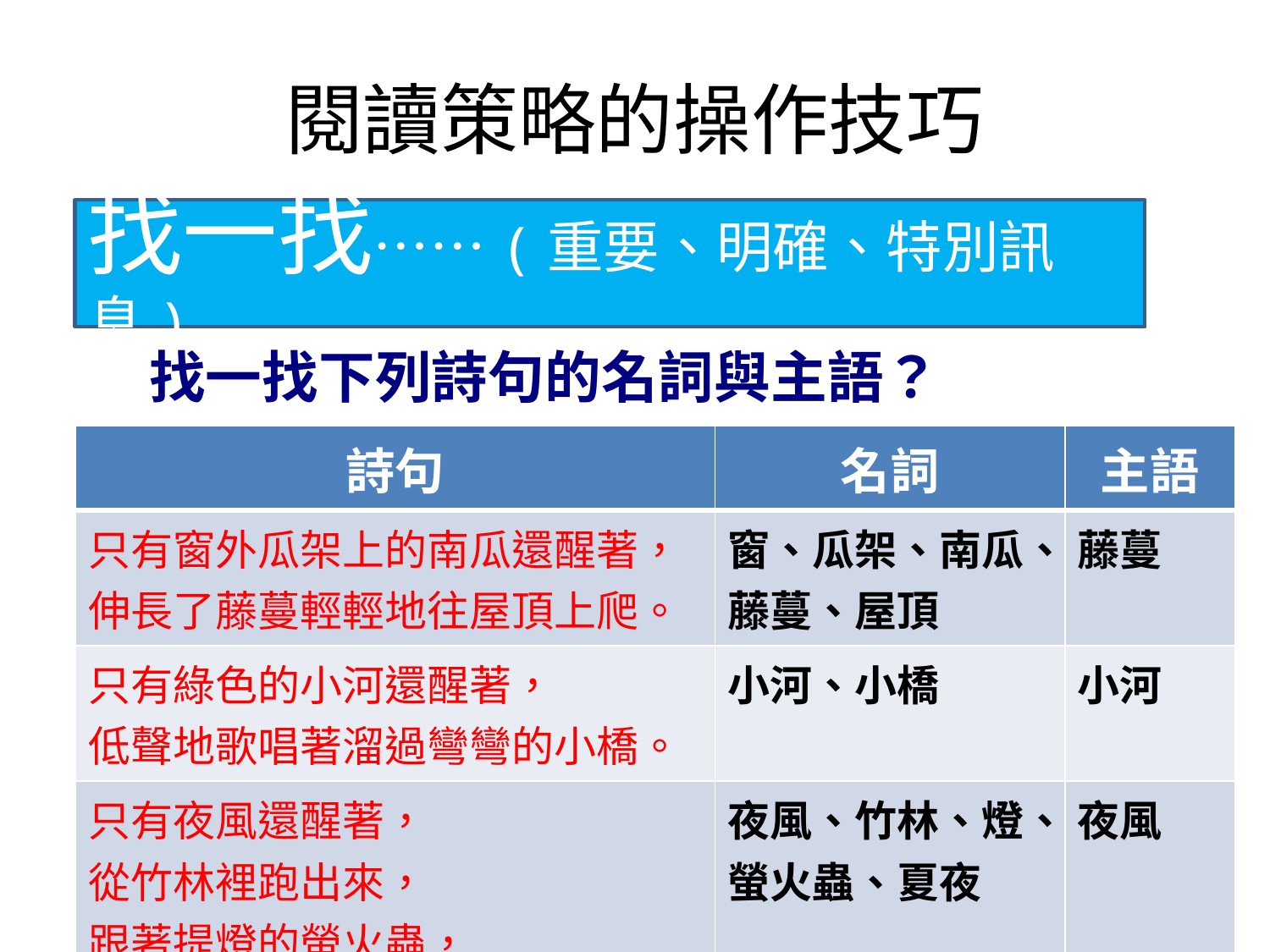

# 閱讀策略的操作技巧
找一找……(重要、明確、特別訊息)
    找一找下列詩句的名詞與主語？
| 詩句 | 名詞 | 主語 |
| --- | --- | --- |
| 只有窗外瓜架上的南瓜還醒著， 伸長了藤蔓輕輕地往屋頂上爬。 | 窗、瓜架、南瓜、藤蔓、屋頂 | 藤蔓 |
| 只有綠色的小河還醒著， 低聲地歌唱著溜過彎彎的小橋。 | 小河、小橋 | 小河 |
| 只有夜風還醒著， 從竹林裡跑出來， 跟著提燈的螢火蟲， 在美麗的夏夜裡愉快地旅行。 | 夜風、竹林、燈、螢火蟲、夏夜 | 夜風 |
|  |
| --- |